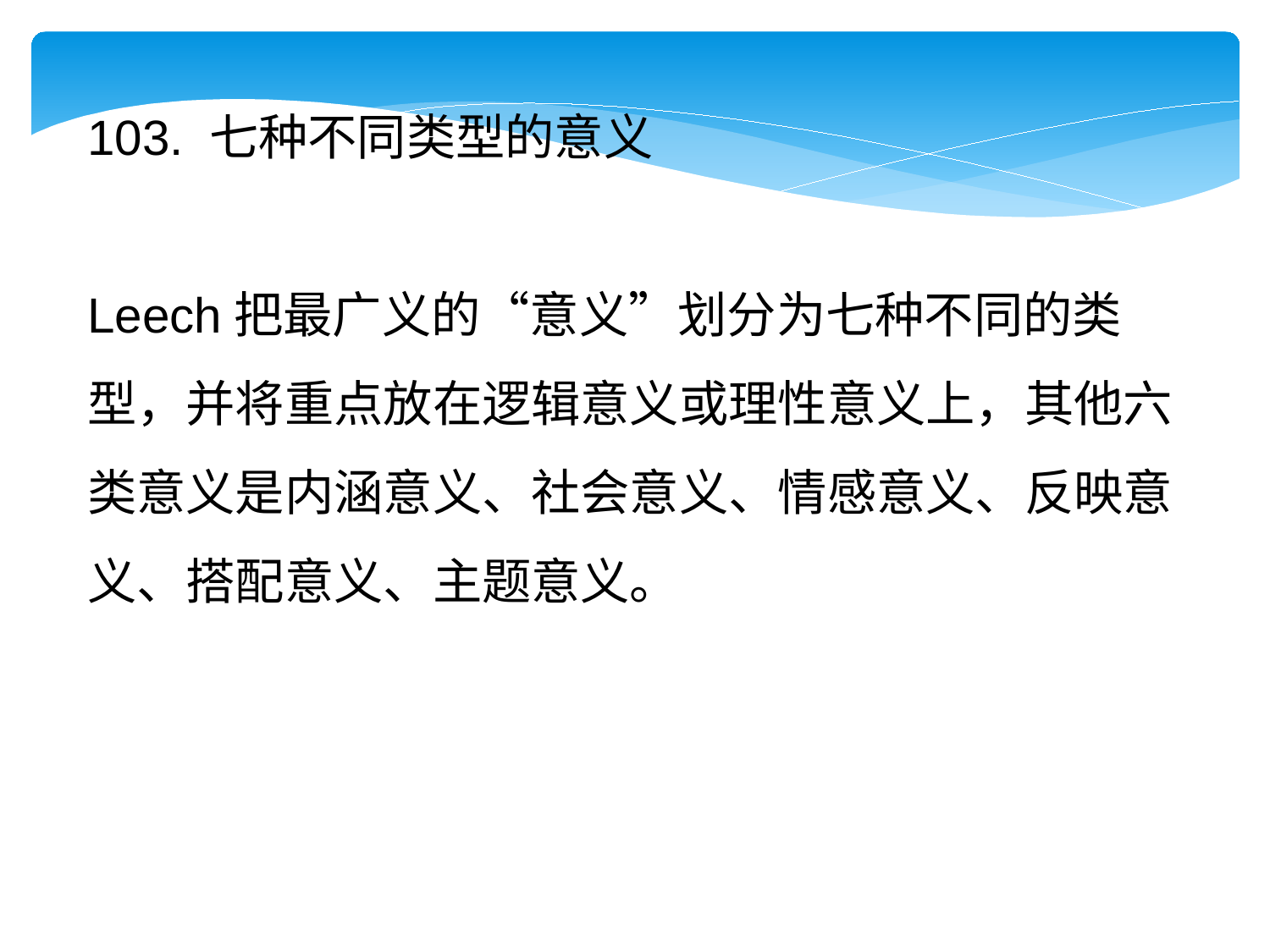

103. 七种不同类型的意义

Leech把最广义的“意义”划分为七种不同的类型，并将重点放在逻辑意义或理性意义上，其他六类意义是内涵意义、社会意义、情感意义、反映意义、搭配意义、主题意义。